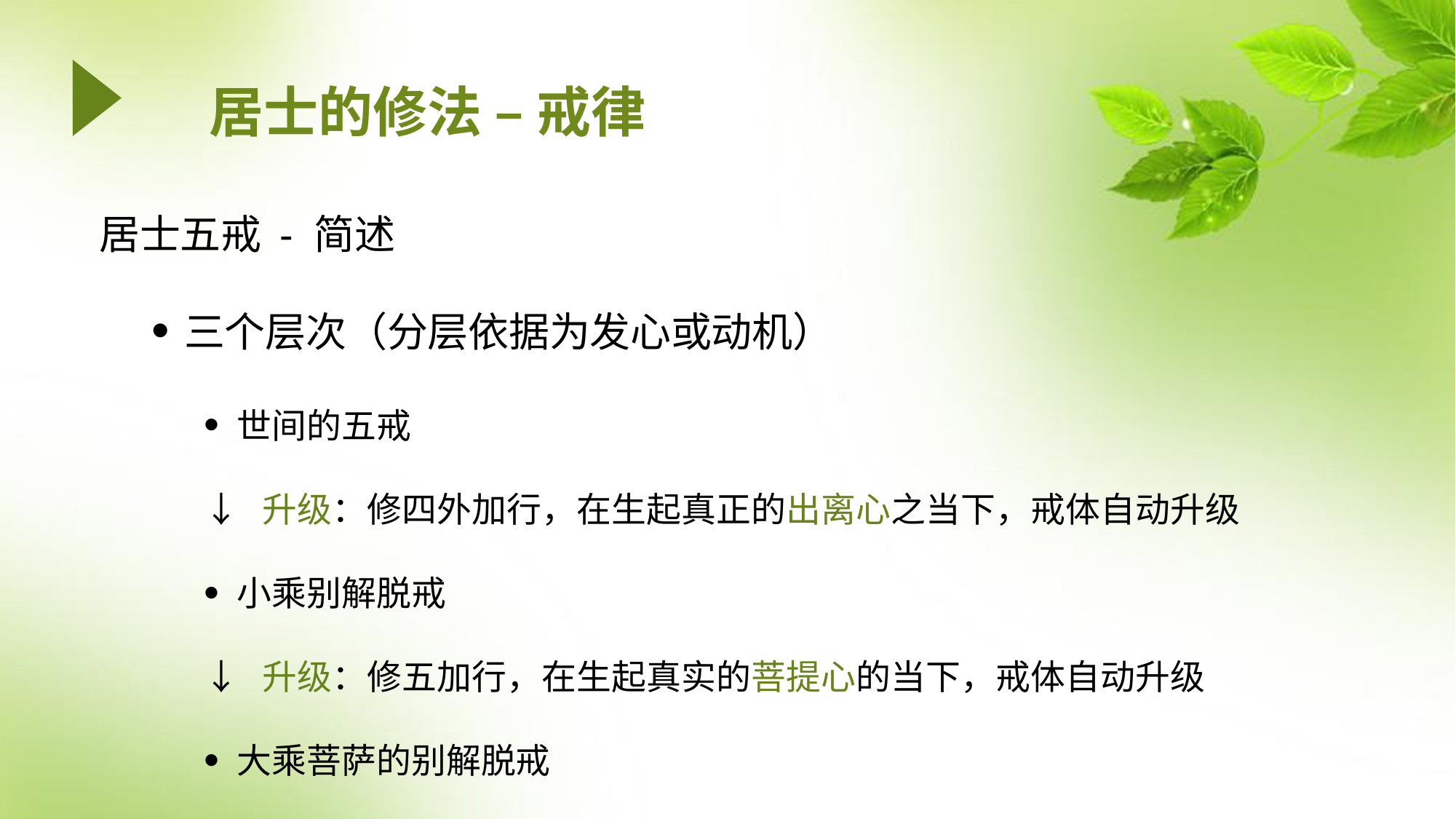

# 居士的修法 – 戒律
居士五戒 - 简述

三个层次（分层依据为发心或动机）

世间的五戒

↓  升级：修四外加行，在生起真正的出离心之当下，戒体自动升级

小乘别解脱戒

↓  升级：修五加行，在生起真实的菩提心的当下，戒体自动升级

大乘菩萨的别解脱戒